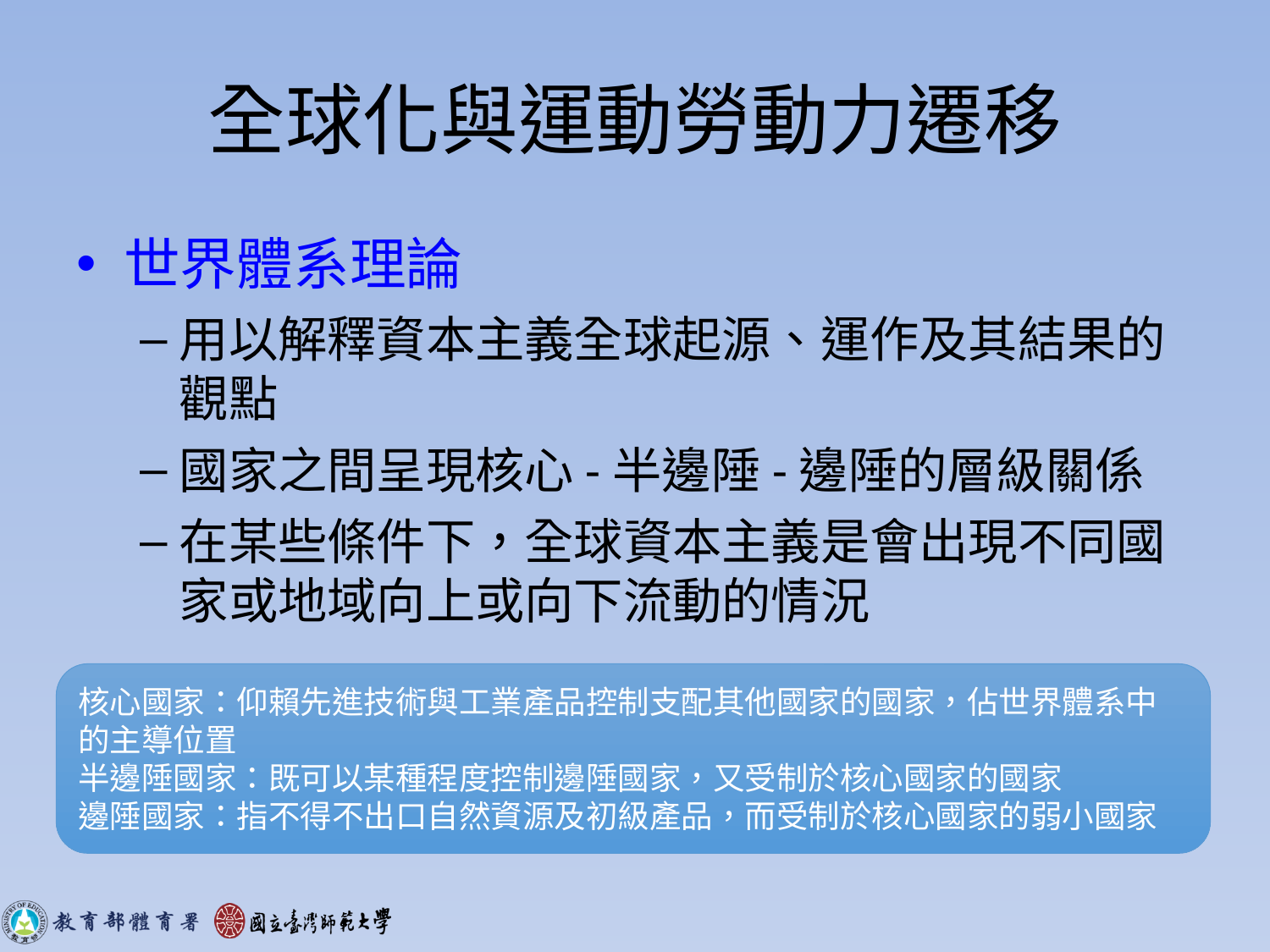

# 全球化與運動勞動力遷移
世界體系理論
用以解釋資本主義全球起源、運作及其結果的觀點
國家之間呈現核心-半邊陲-邊陲的層級關係
在某些條件下，全球資本主義是會出現不同國家或地域向上或向下流動的情況
核心國家：仰賴先進技術與工業產品控制支配其他國家的國家，佔世界體系中的主導位置
半邊陲國家：既可以某種程度控制邊陲國家，又受制於核心國家的國家
邊陲國家：指不得不出口自然資源及初級產品，而受制於核心國家的弱小國家